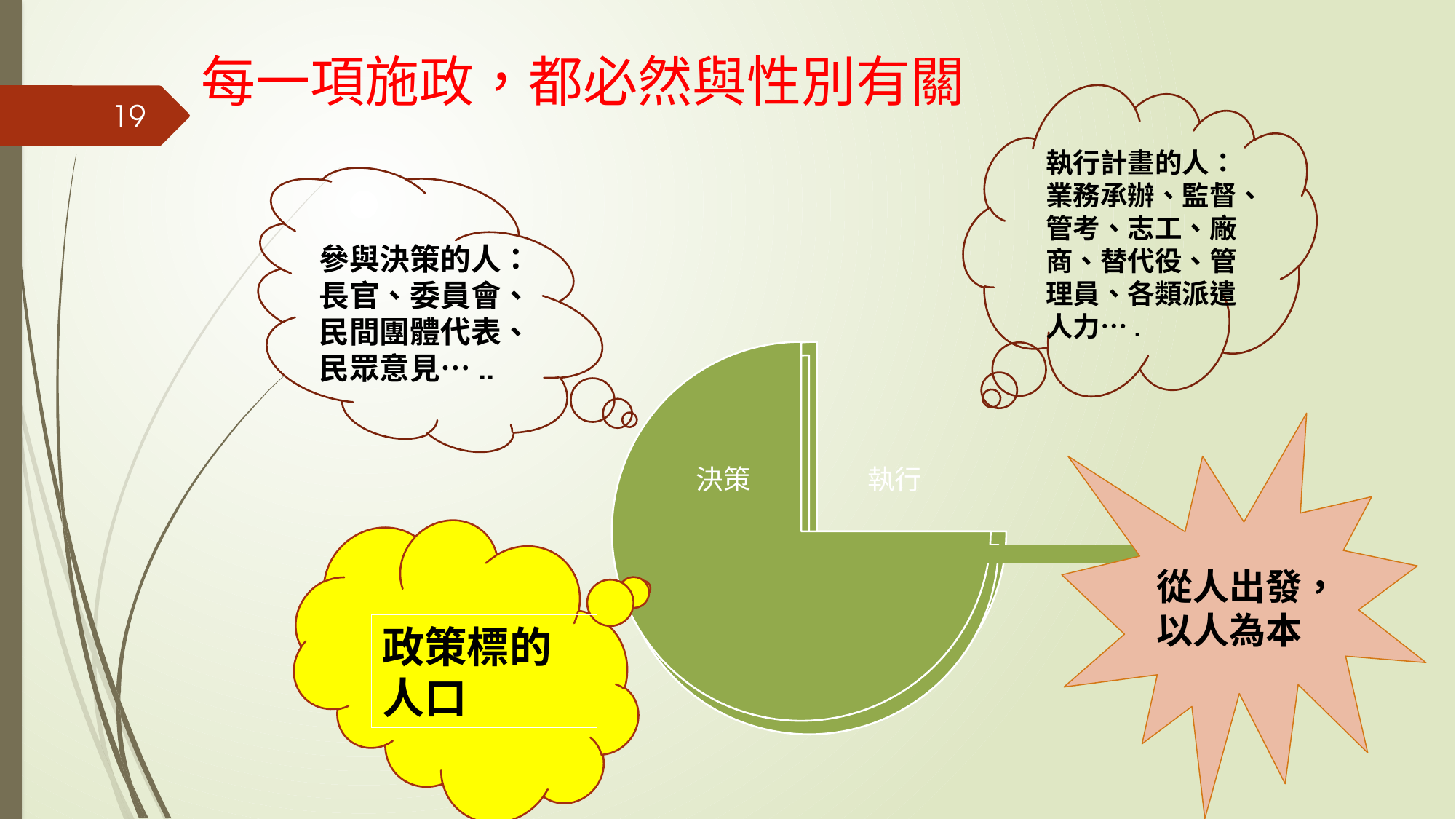

# 每一項施政，都必然與性別有關

19

執行計畫的人：業務承辦、監督、管考、志工、廠商、替代役、管理員、各類派遣人力….

參與決策的人：長官、委員會、民間團體代表、民眾意見…..
執行
受益
決策

從人出發，以人為本
政策標的人口